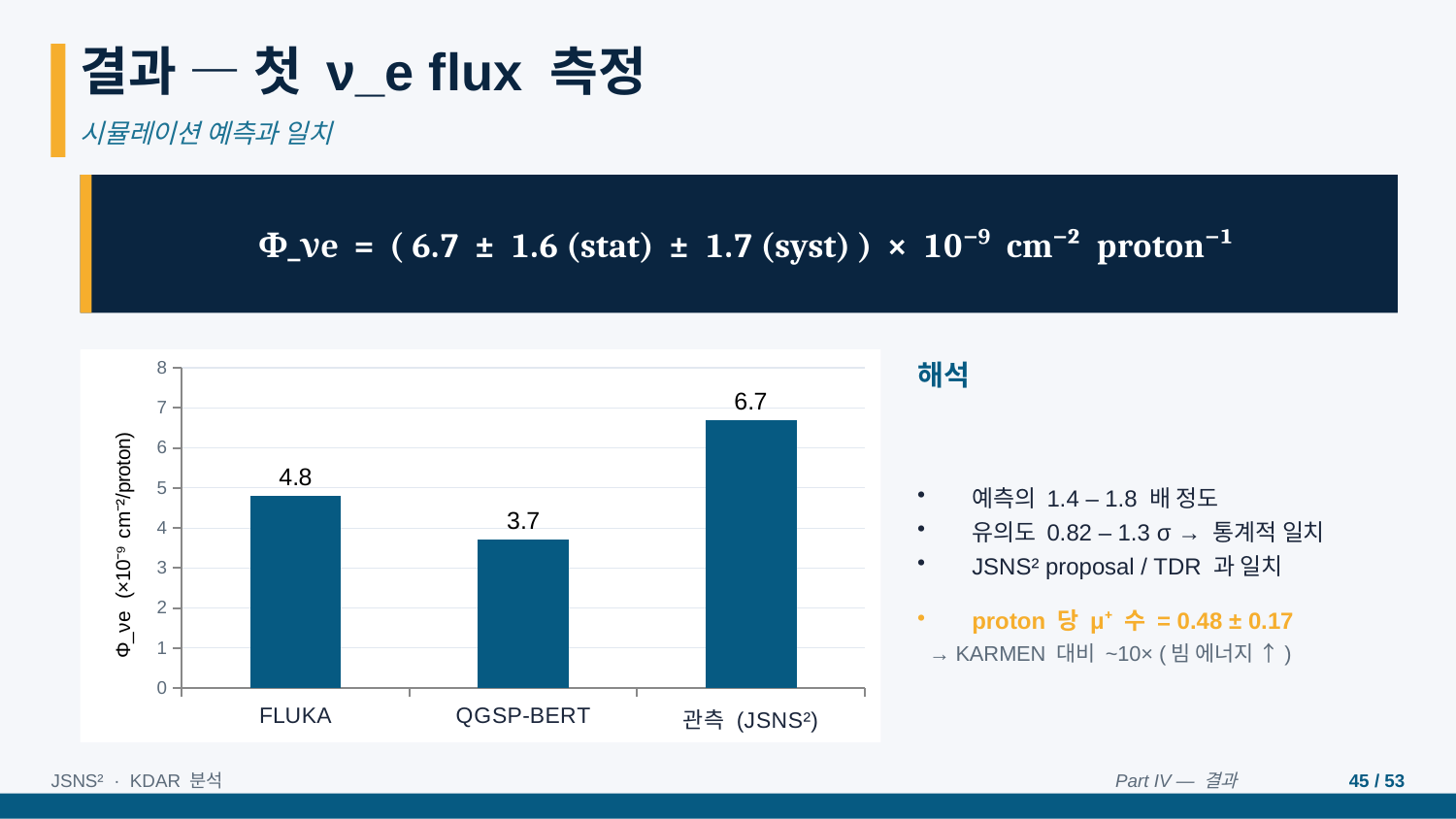

결과 — 첫 ν_e flux 측정

시뮬레이션 예측과 일치

Φ_νe  =  ( 6.7  ±  1.6 (stat)  ±  1.7 (syst) )  ×  10⁻⁹  cm⁻²  proton⁻¹

### Chart

| Category | Φ_νe |
|---|---|
| FLUKA | 4.8 |
| QGSP-BERT | 3.7 |
| 관측 (JSNS²) | 6.7 |
해석
예측의 1.4 – 1.8 배 정도
유의도 0.82 – 1.3 σ → 통계적 일치
JSNS² proposal / TDR 과 일치

proton 당 μ⁺ 수 = 0.48 ± 0.17
  → KARMEN 대비 ~10× (빔 에너지 ↑)
JSNS²  ·  KDAR 분석
Part IV — 결과
45 / 53